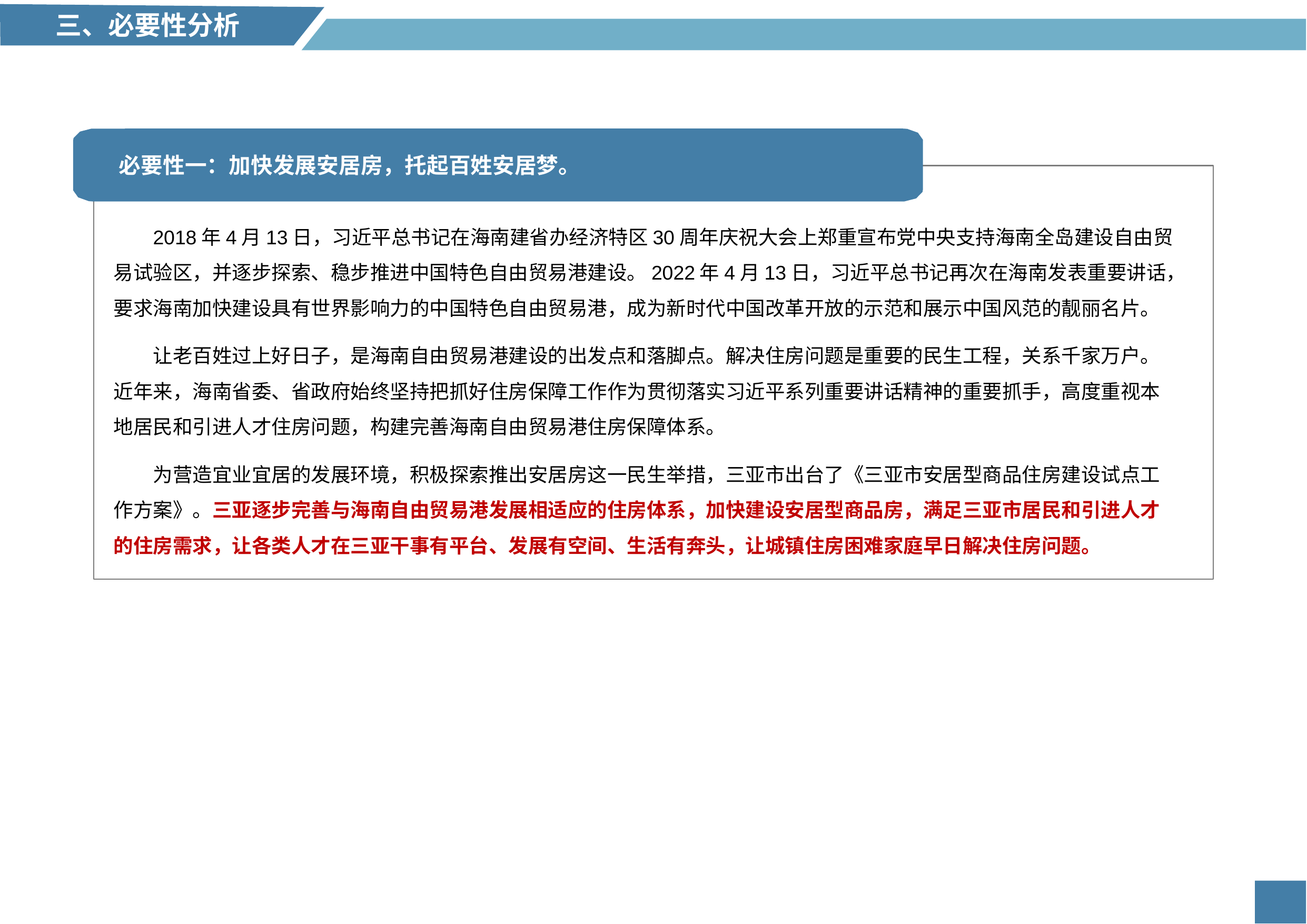

# 三、必要性分析

必要性一：加快发展安居房，托起百姓安居梦。

2018年4月13日，习近平总书记在海南建省办经济特区30周年庆祝大会上郑重宣布党中央支持海南全岛建设自由贸易试验区，并逐步探索、稳步推进中国特色自由贸易港建设。2022年4月13日，习近平总书记再次在海南发表重要讲话，要求海南加快建设具有世界影响力的中国特色自由贸易港，成为新时代中国改革开放的示范和展示中国风范的靓丽名片。
让老百姓过上好日子，是海南自由贸易港建设的出发点和落脚点。解决住房问题是重要的民生工程，关系千家万户。近年来，海南省委、省政府始终坚持把抓好住房保障工作作为贯彻落实习近平系列重要讲话精神的重要抓手，高度重视本地居民和引进人才住房问题，构建完善海南自由贸易港住房保障体系。
为营造宜业宜居的发展环境，积极探索推出安居房这一民生举措，三亚市出台了《三亚市安居型商品住房建设试点工作方案》。三亚逐步完善与海南自由贸易港发展相适应的住房体系，加快建设安居型商品房，满足三亚市居民和引进人才的住房需求，让各类人才在三亚干事有平台、发展有空间、生活有奔头，让城镇住房困难家庭早日解决住房问题。
11